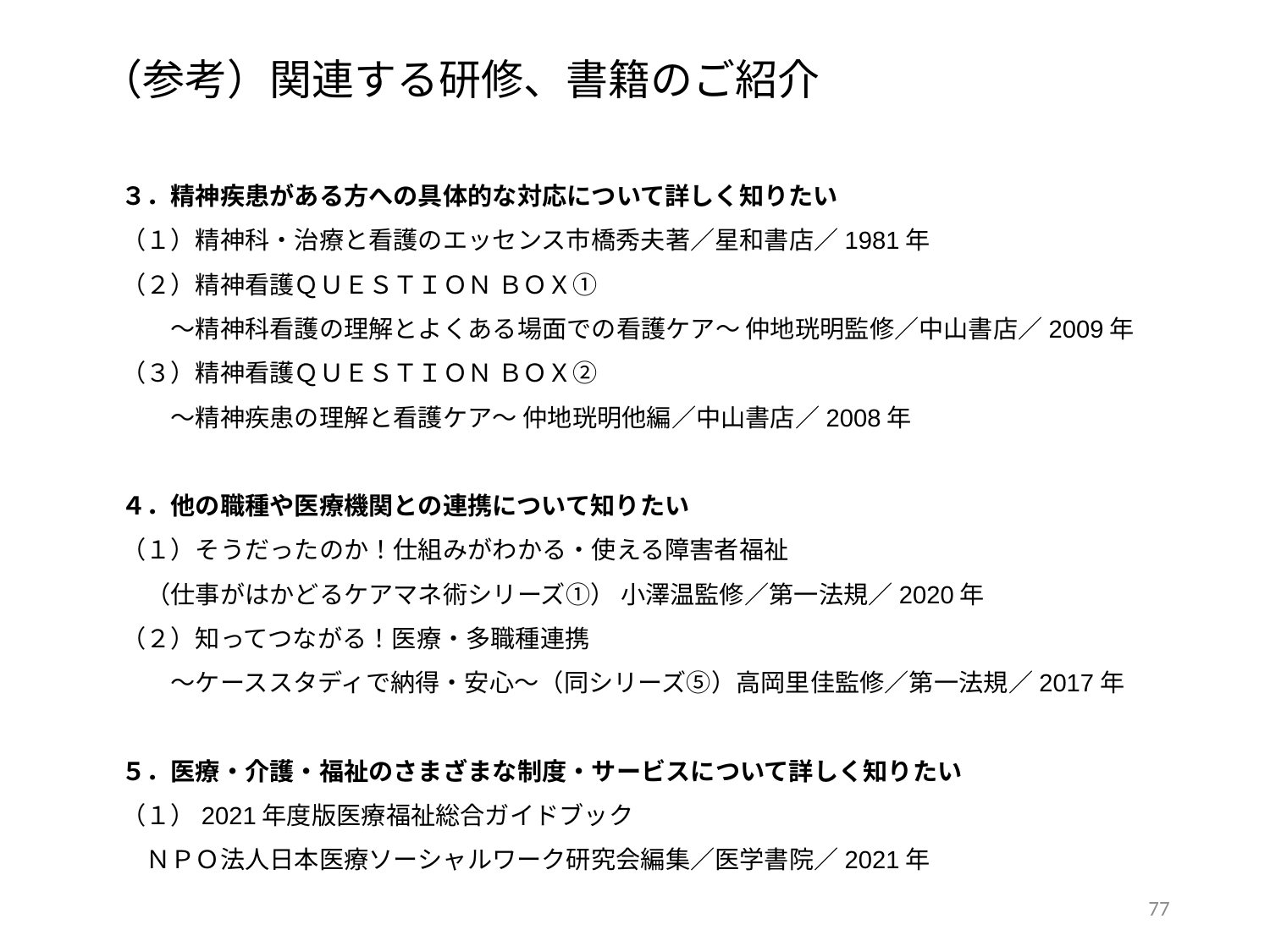

（参考）関連する研修、書籍のご紹介
３．精神疾患がある方への具体的な対応について詳しく知りたい
（１）精神科・治療と看護のエッセンス市橋秀夫著／星和書店／1981年
（２）精神看護ＱＵＥＳＴＩＯＮ ＢＯＸ①
　　～精神科看護の理解とよくある場面での看護ケア～ 仲地珖明監修／中山書店／2009年
（３）精神看護ＱＵＥＳＴＩＯＮ ＢＯＸ②
　　～精神疾患の理解と看護ケア～ 仲地珖明他編／中山書店／2008年

４．他の職種や医療機関との連携について知りたい
（１）そうだったのか！仕組みがわかる・使える障害者福祉
　（仕事がはかどるケアマネ術シリーズ①） 小澤温監修／第一法規／2020年
（２）知ってつながる！医療・多職種連携
　　～ケーススタディで納得・安心～（同シリーズ⑤）高岡里佳監修／第一法規／2017年

５．医療・介護・福祉のさまざまな制度・サービスについて詳しく知りたい
（１）2021年度版医療福祉総合ガイドブック
　ＮＰＯ法人日本医療ソーシャルワーク研究会編集／医学書院／2021年

77